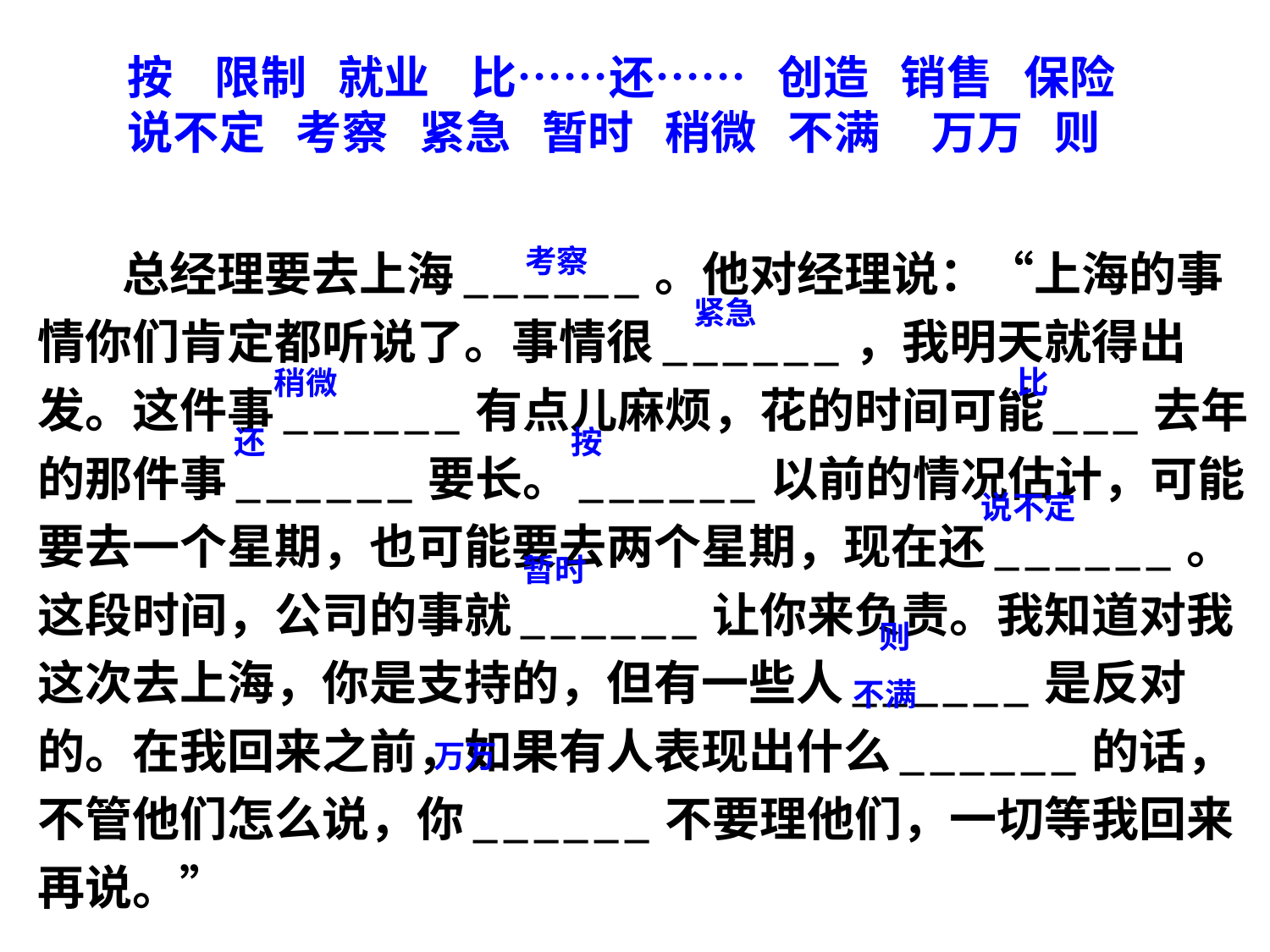

# 按    限制   就业    比……还……   创造   销售   保险 说不定   考察   紧急   暂时   稍微   不满     万万   则
       总经理要去上海______。他对经理说：“上海的事情你们肯定都听说了。事情很______，我明天就得出发。这件事______有点儿麻烦，花的时间可能___去年的那件事______要长。______以前的情况估计，可能要去一个星期，也可能要去两个星期，现在还______。这段时间，公司的事就______让你来负责。我知道对我这次去上海，你是支持的，但有一些人______是反对的。在我回来之前，如果有人表现出什么______的话，不管他们怎么说，你______不要理他们，一切等我回来再说。”

考察
紧急
比
稍微
还
按
说不定
暂时
则
不满
万万